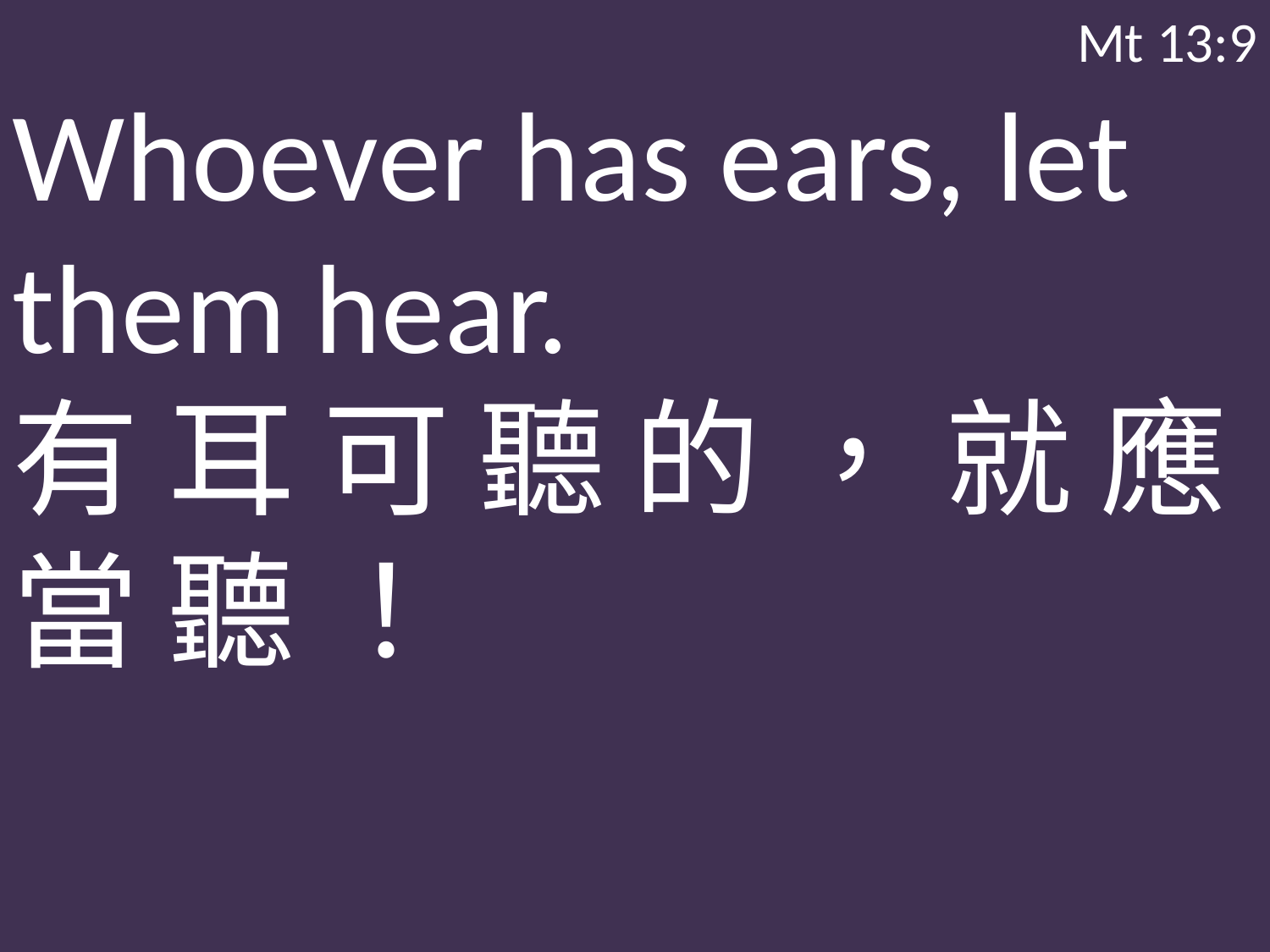

Mt 13:9
Whoever has ears, let them hear.
有 耳 可 聽 的 ， 就 應 當 聽 ！